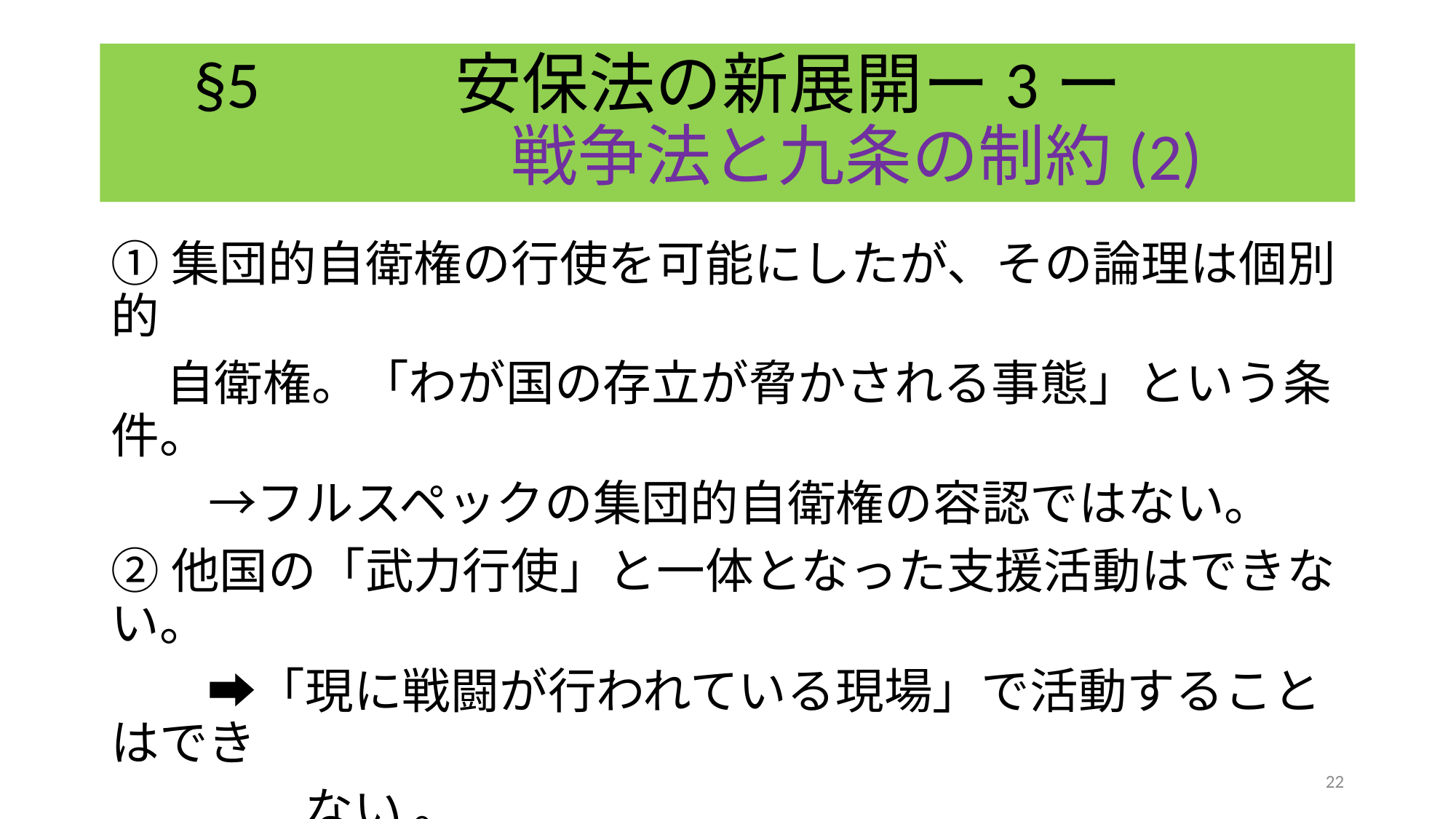

# §5  　 　安保法の新展開ー3ー 　　　　　　戦争法と九条の制約(2)
①集団的自衛権の行使を可能にしたが、その論理は個別的
    自衛権。「わが国の存立が脅かされる事態」という条件。
　　→フルスペックの集団的自衛権の容認ではない。
②他国の「武力行使」と一体となった支援活動はできない。
　　➡「現に戦闘が行われている現場」で活動することはでき
　　　　ない 。
　　 ※注意…これまで「戦闘地域」→「戦闘の現場」

22